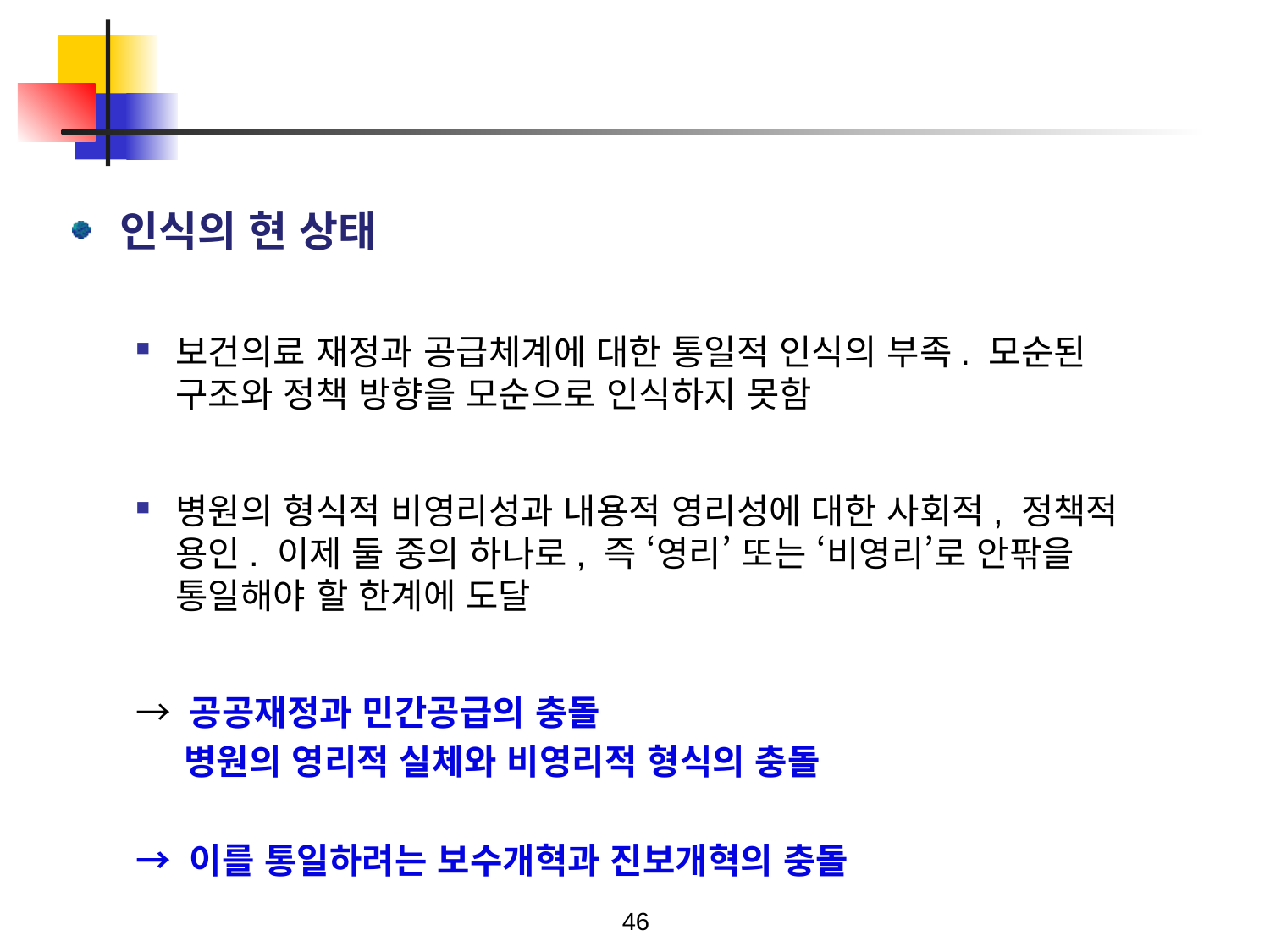

#
인식의 현 상태

보건의료 재정과 공급체계에 대한 통일적 인식의 부족. 모순된 구조와 정책 방향을 모순으로 인식하지 못함

병원의 형식적 비영리성과 내용적 영리성에 대한 사회적, 정책적 용인. 이제 둘 중의 하나로, 즉 ‘영리’ 또는 ‘비영리’로 안팎을  통일해야 할 한계에 도달

→ 공공재정과 민간공급의 충돌
    병원의 영리적 실체와 비영리적 형식의 충돌

→ 이를 통일하려는 보수개혁과 진보개혁의 충돌
46